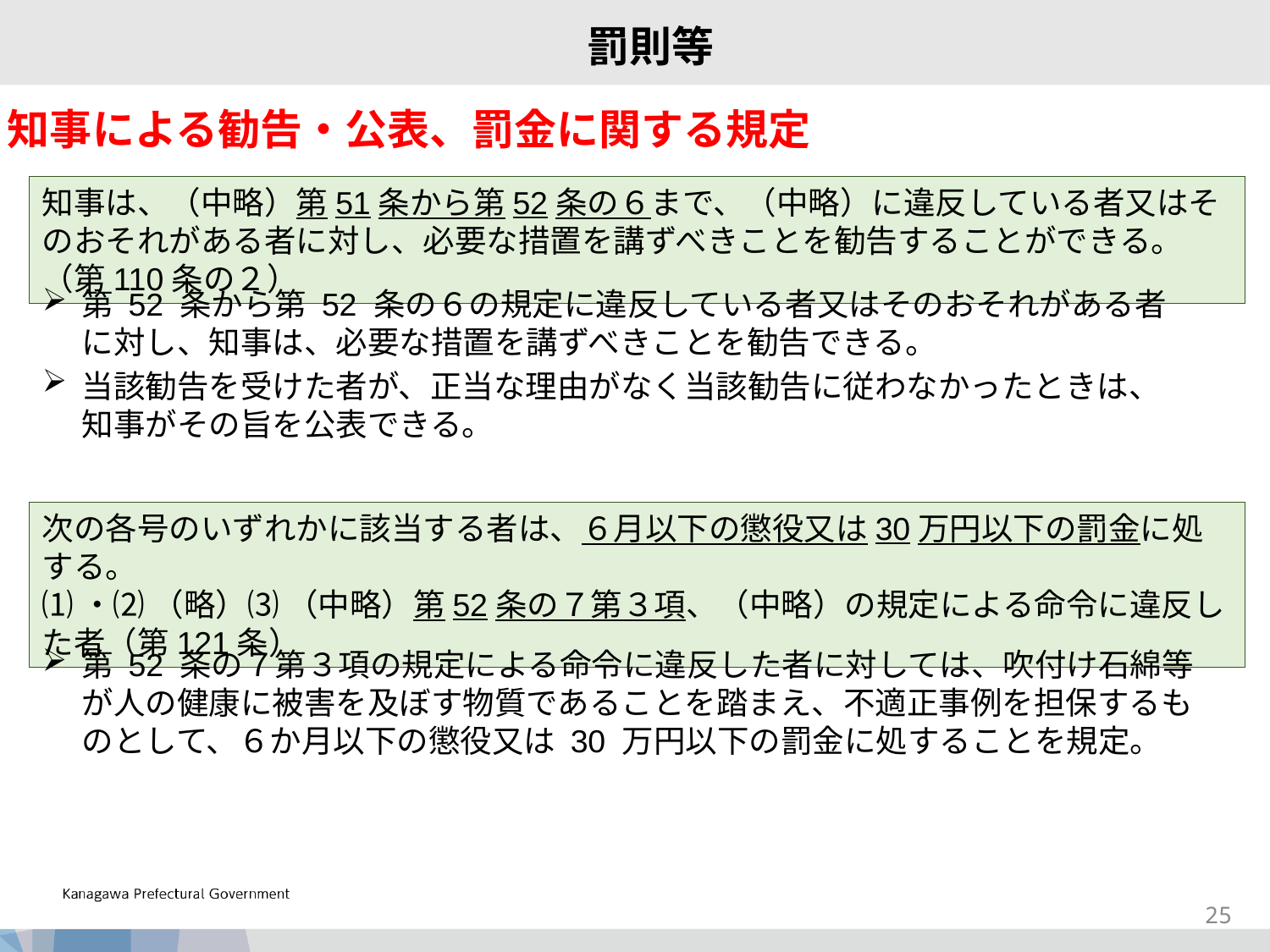

罰則等
知事による勧告・公表、罰金に関する規定
知事は、（中略）第51条から第52条の６まで、（中略）に違反している者又はそのおそれがある者に対し、必要な措置を講ずべきことを勧告することができる。（第110条の２）
第 52 条から第 52 条の６の規定に違反している者又はそのおそれがある者に対し、知事は、必要な措置を講ずべきことを勧告できる。
当該勧告を受けた者が、正当な理由がなく当該勧告に従わなかったときは、知事がその旨を公表できる。
次の各号のいずれかに該当する者は、６月以下の懲役又は30万円以下の罰金に処する。
⑴・⑵ （略）⑶ （中略）第52条の７第３項、（中略）の規定による命令に違反した者（第121条）
第 52 条の７第３項の規定による命令に違反した者に対しては、吹付け石綿等が人の健康に被害を及ぼす物質であることを踏まえ、不適正事例を担保するものとして、６か月以下の懲役又は 30 万円以下の罰金に処することを規定。
25